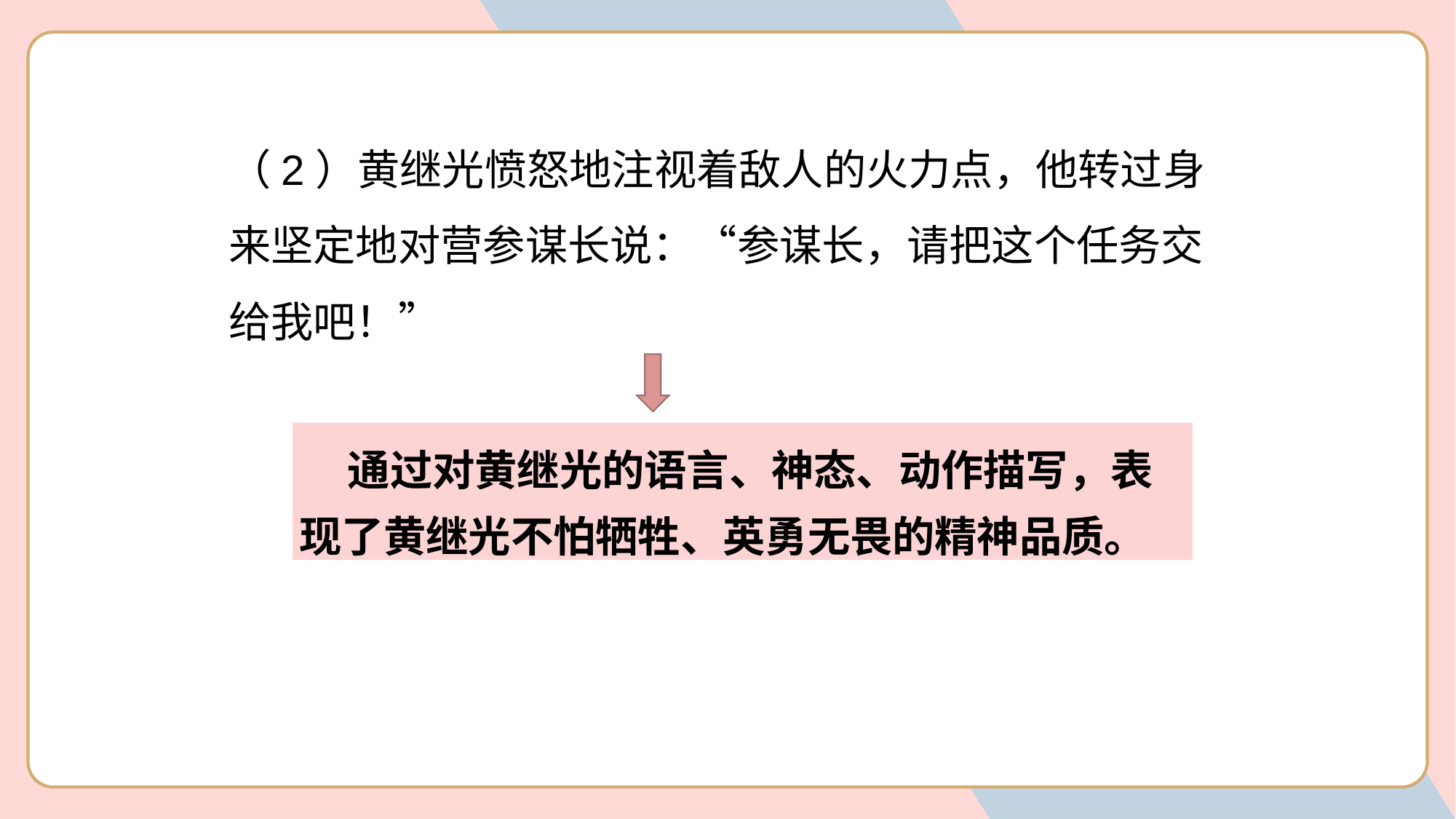

（2）黄继光愤怒地注视着敌人的火力点，他转过身来坚定地对营参谋长说：“参谋长，请把这个任务交给我吧！”

    通过对黄继光的语言、神态、动作描写，表现了黄继光不怕牺牲、英勇无畏的精神品质。